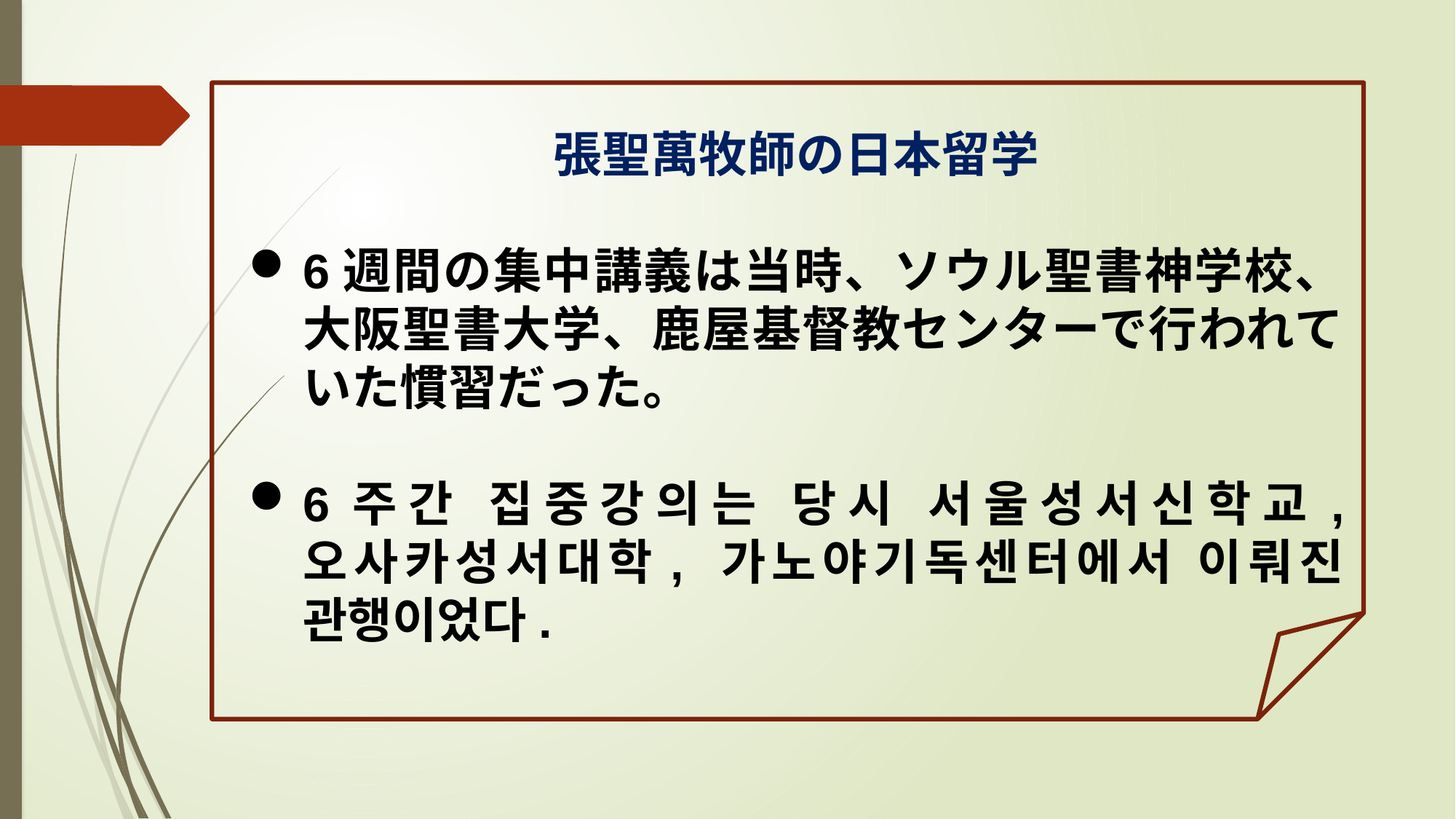

張聖萬牧師の日本留学

6週間の集中講義は当時、ソウル聖書神学校、大阪聖書大学、鹿屋基督教センターで行われていた慣習だった。

6주간 집중강의는 당시 서울성서신학교, 오사카성서대학, 가노야기독센터에서 이뤄진 관행이었다.